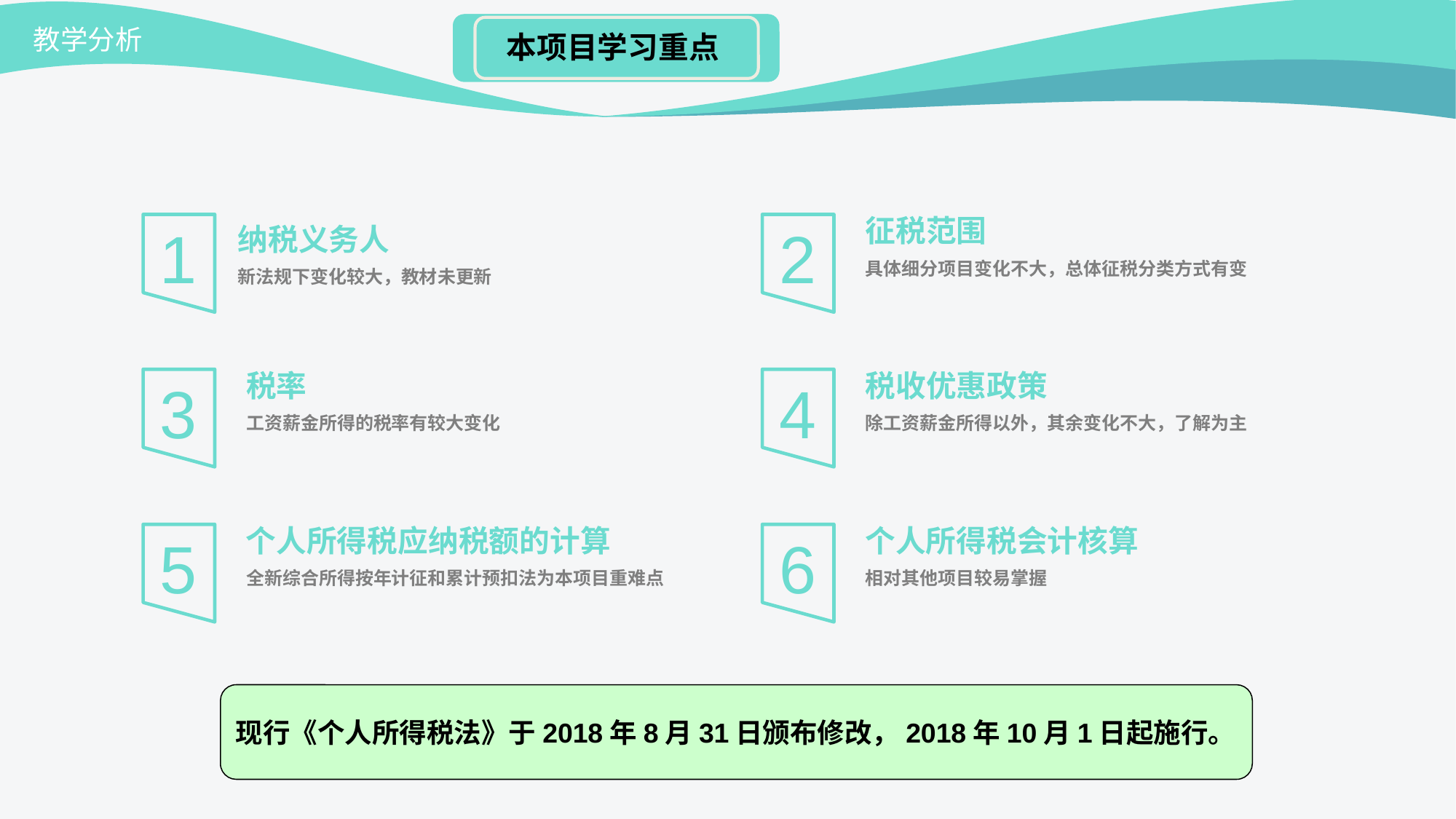

本项目学习重点

教学分析
本项目学习重点
1
2
征税范围
具体细分项目变化不大，总体征税分类方式有变

纳税义务人
新法规下变化较大，教材未更新
3
税率
工资薪金所得的税率有较大变化
4
税收优惠政策
除工资薪金所得以外，其余变化不大，了解为主

5
个人所得税应纳税额的计算
全新综合所得按年计征和累计预扣法为本项目重难点
6
个人所得税会计核算
相对其他项目较易掌握

现行《个人所得税法》于2018年8月31日颁布修改，2018年10月1日起施行。